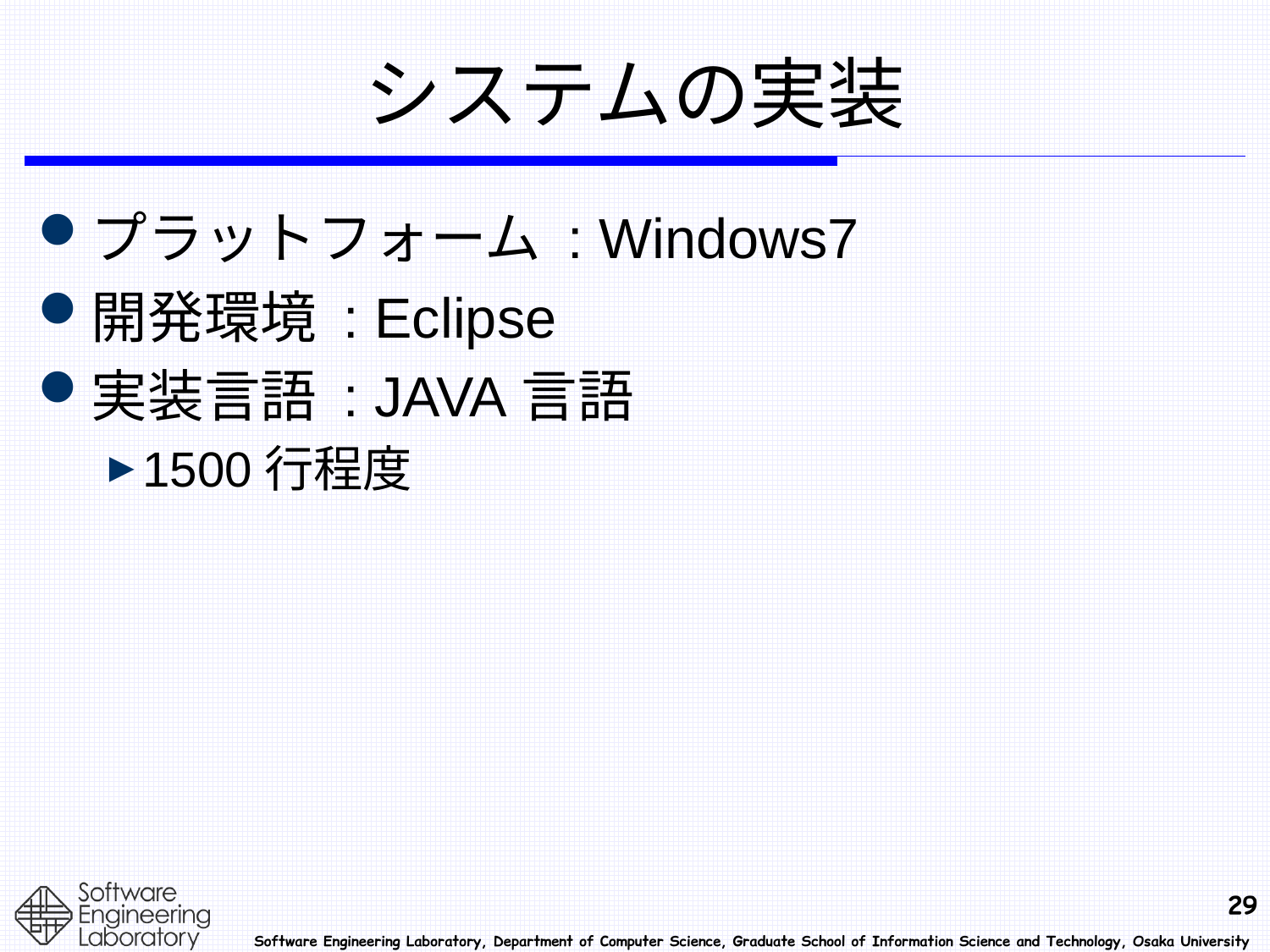

# システムの実装
プラットフォーム : Windows7
開発環境 : Eclipse
実装言語 : JAVA言語
1500行程度